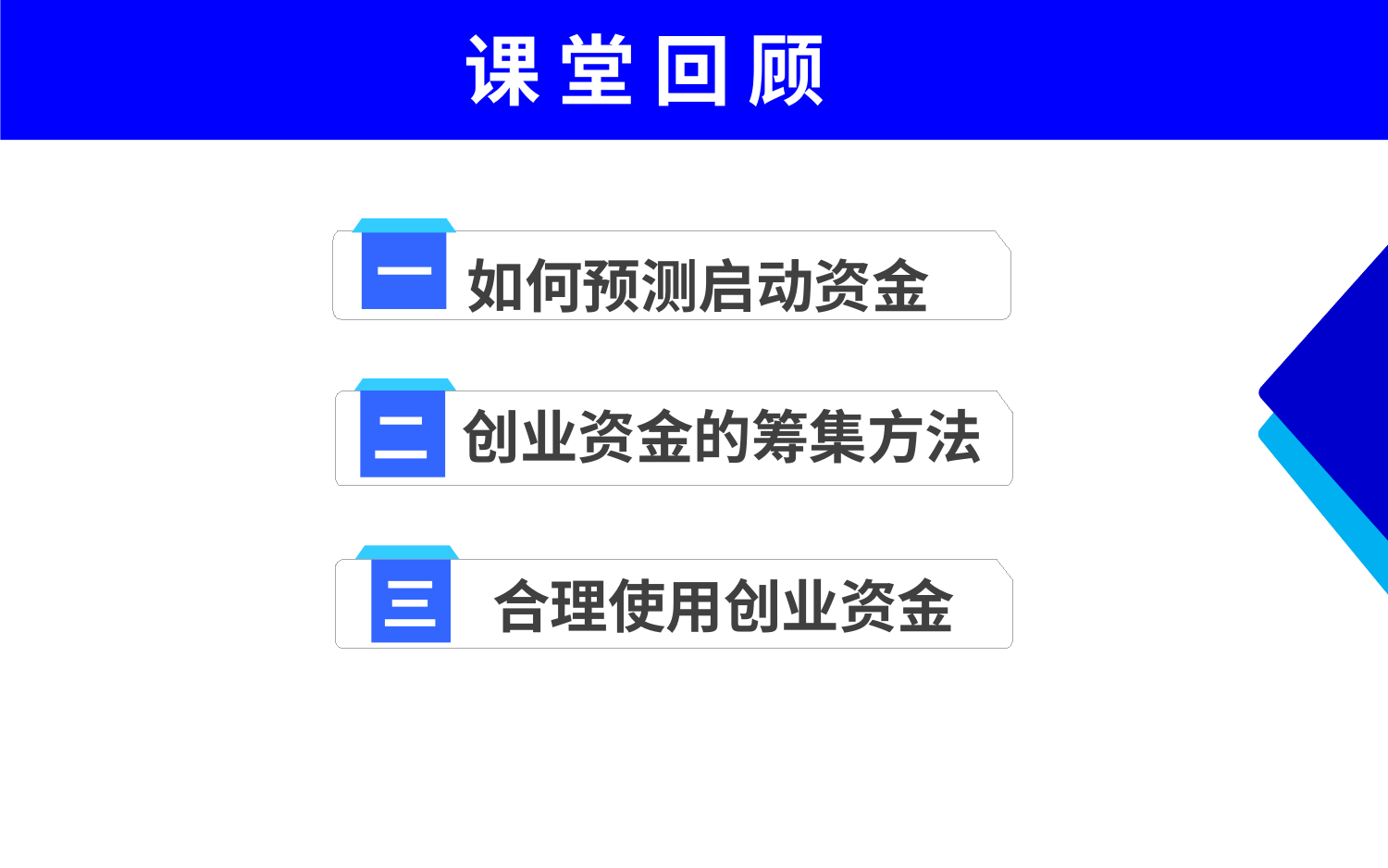

课 堂 回 顾

一

如何预测启动资金

二
创业资金的筹集方法

三
合理使用创业资金